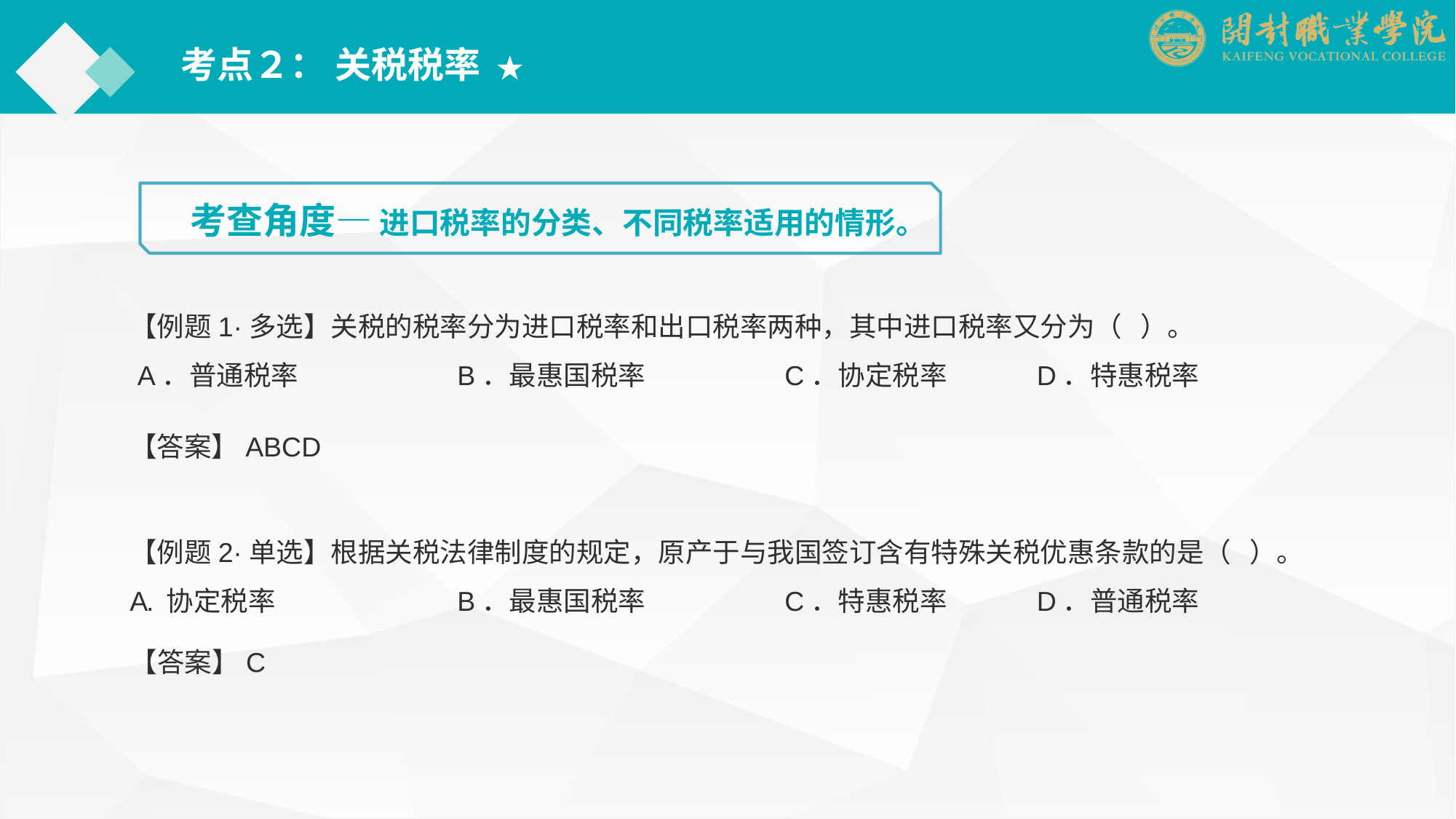

考点２： 关税税率  ★

考查角度— 进口税率的分类、不同税率适用的情形。
【例题1·多选】关税的税率分为进口税率和出口税率两种，其中进口税率又分为（   ）。
 A．普通税率		B．最惠国税率		C．协定税率	　D．特惠税率
【答案】ABCD
【例题2·单选】根据关税法律制度的规定，原产于与我国签订含有特殊关税优惠条款的是（   ）。
 协定税率		B．最惠国税率		C．特惠税率	　D．普通税率
【答案】C